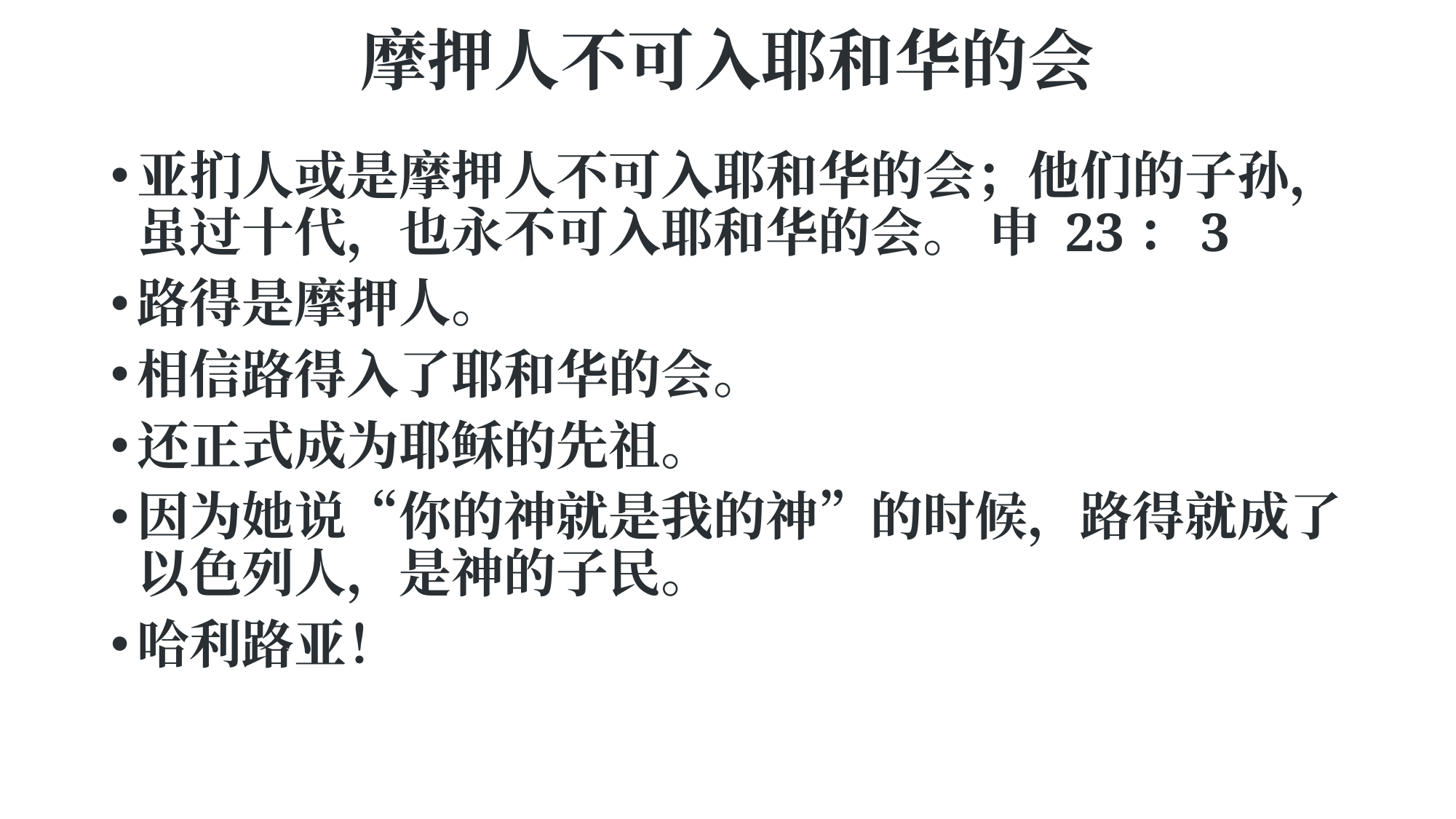

# 摩押人不可入耶和华的会
亚扪人或是摩押人不可入耶和华的会；他们的子孙，虽过十代，也永不可入耶和华的会。 申 23：3
路得是摩押人。
相信路得入了耶和华的会。
还正式成为耶稣的先祖。
因为她说“你的神就是我的神”的时候，路得就成了以色列人，是神的子民。
哈利路亚！